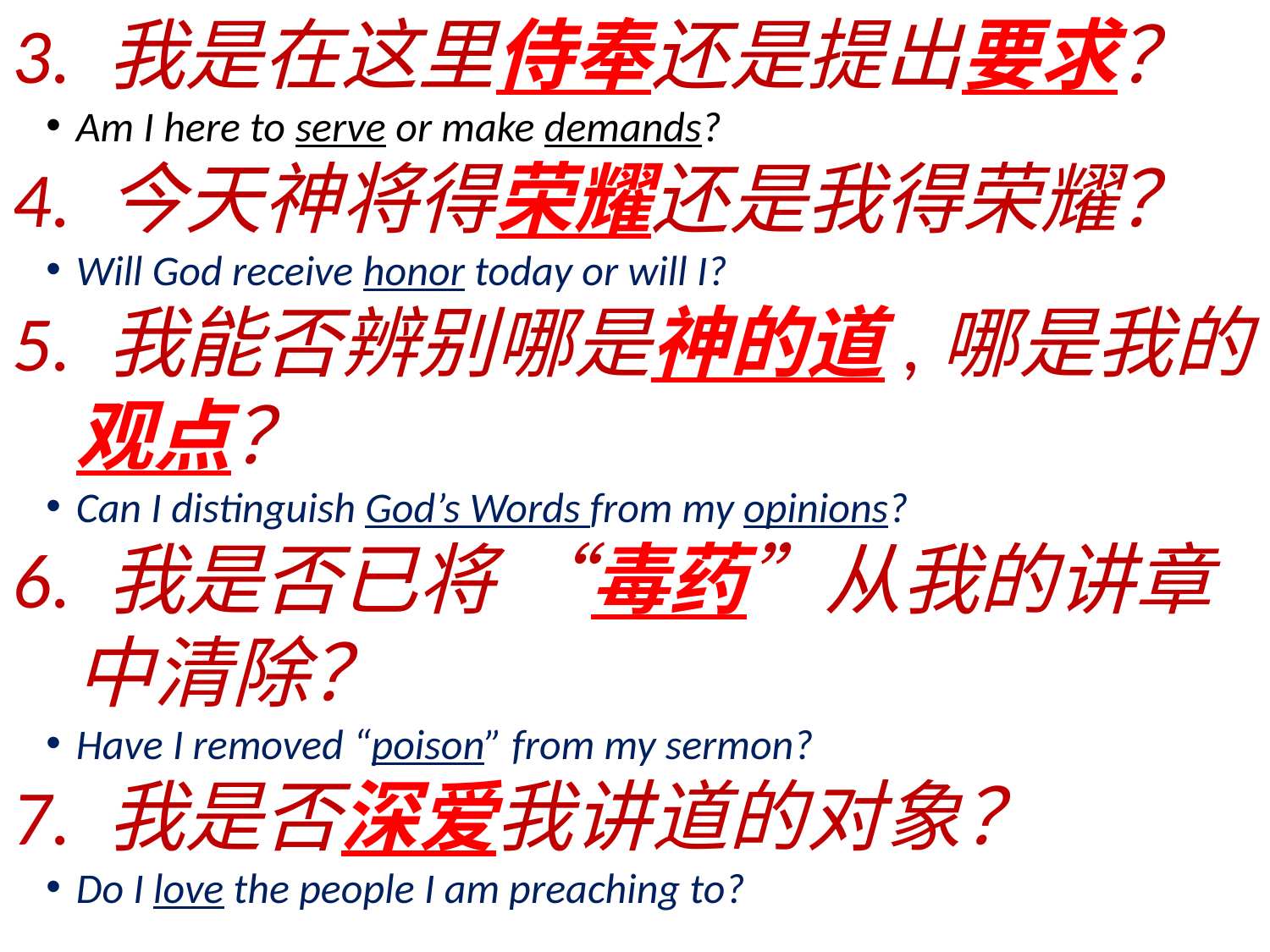

3. 我是在这里侍奉还是提出要求？
Am I here to serve or make demands?
4. 今天神将得荣耀还是我得荣耀？
Will God receive honor today or will I?
5. 我能否辨别哪是神的道,哪是我的观点？
Can I distinguish God’s Words from my opinions?
6. 我是否已将 “毒药”从我的讲章中清除？
Have I removed “poison” from my sermon?
7. 我是否深爱我讲道的对象？
Do I love the people I am preaching to?